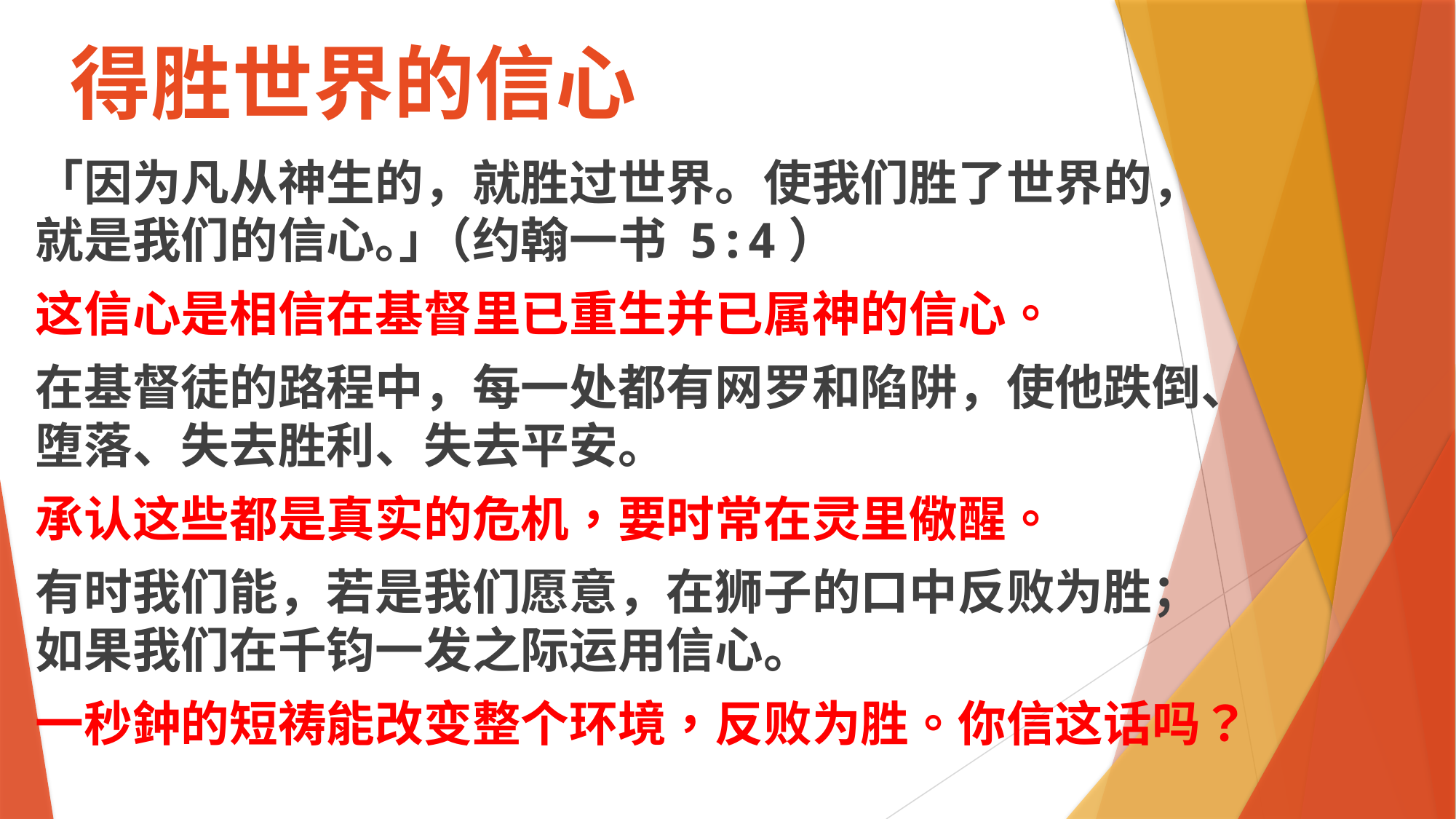

# 得胜世界的信心
「因为凡从神生的，就胜过世界。使我们胜了世界的，就是我们的信心｡｣（约翰一书 5:4）
这信心是相信在基督里已重生并已属神的信心。
在基督徒的路程中，每一处都有网罗和陷阱，使他跌倒、堕落、失去胜利、失去平安。
承认这些都是真实的危机，要时常在灵里儆醒。
有时我们能，若是我们愿意，在狮子的口中反败为胜；如果我们在千钧一发之际运用信心。
一秒鈡的短祷能改变整个环境，反败为胜。你信这话吗？